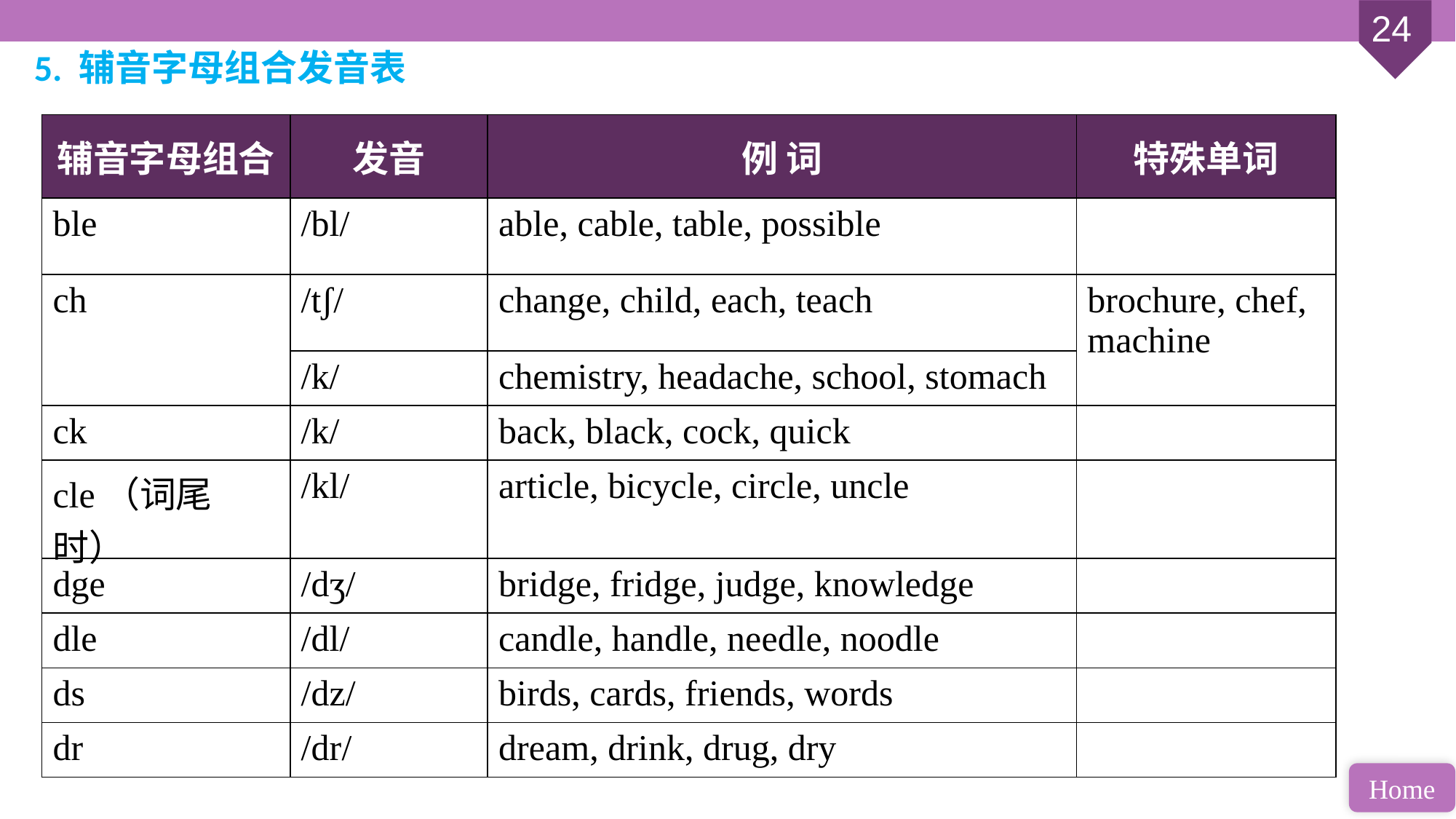

5. 辅音字母组合发音表
| 辅音字母组合 | 发音 | 例 词 | 特殊单词 |
| --- | --- | --- | --- |
| ble | /bl/ | able, cable, table, possible |  |
| ch | /tʃ/ | change, child, each, teach | brochure, chef, machine |
|  | /k/ | chemistry, headache, school, stomach |  |
| ck | /k/ | back, black, cock, quick |  |
| cle（词尾时） | /kl/ | article, bicycle, circle, uncle |  |
| dge | /dʒ/ | bridge, fridge, judge, knowledge |  |
| dle | /dl/ | candle, handle, needle, noodle |  |
| ds | /dz/ | birds, cards, friends, words |  |
| dr | /dr/ | dream, drink, drug, dry |  |